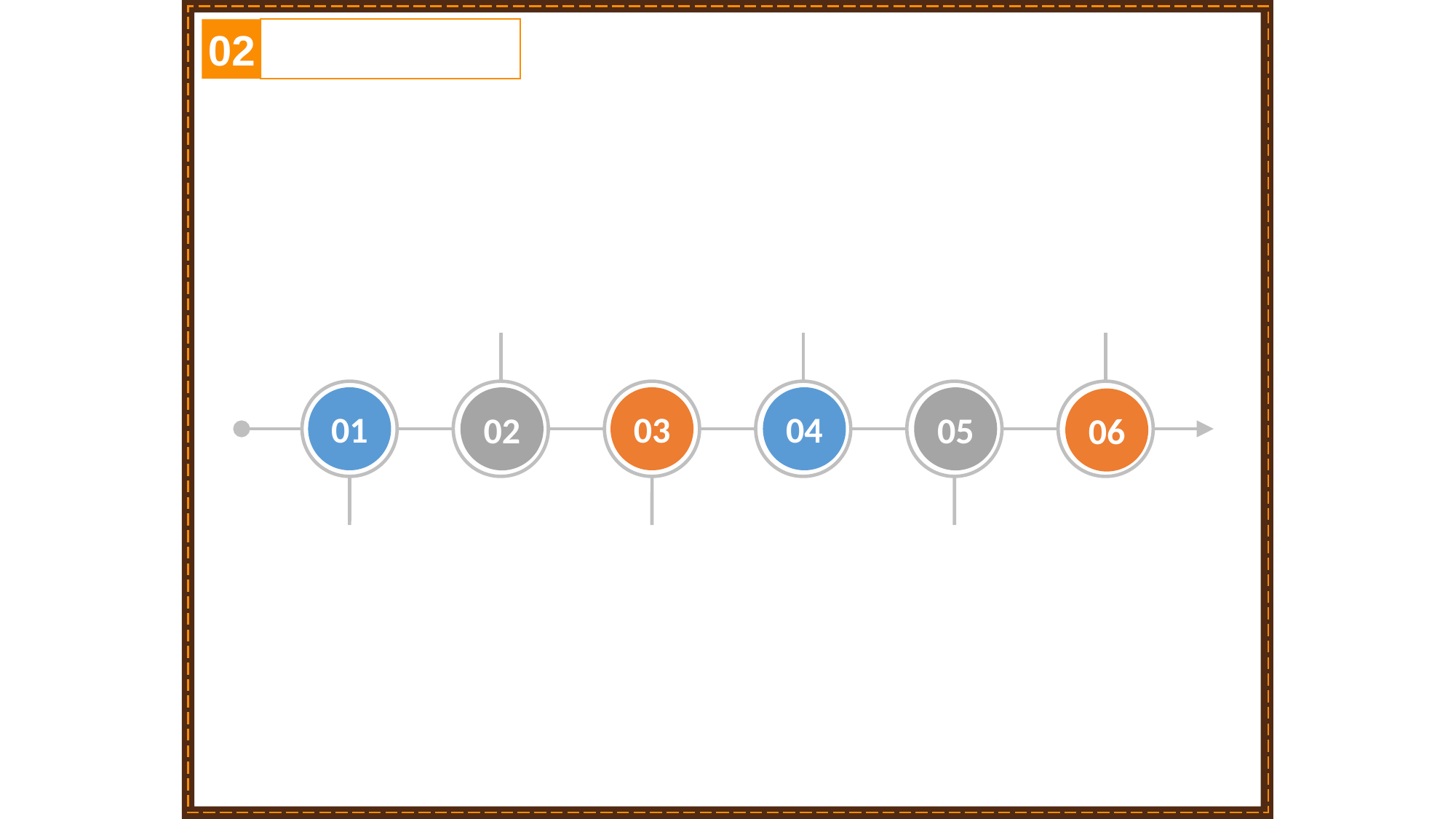

02
点击添加标题

01
03
04
02
05
06